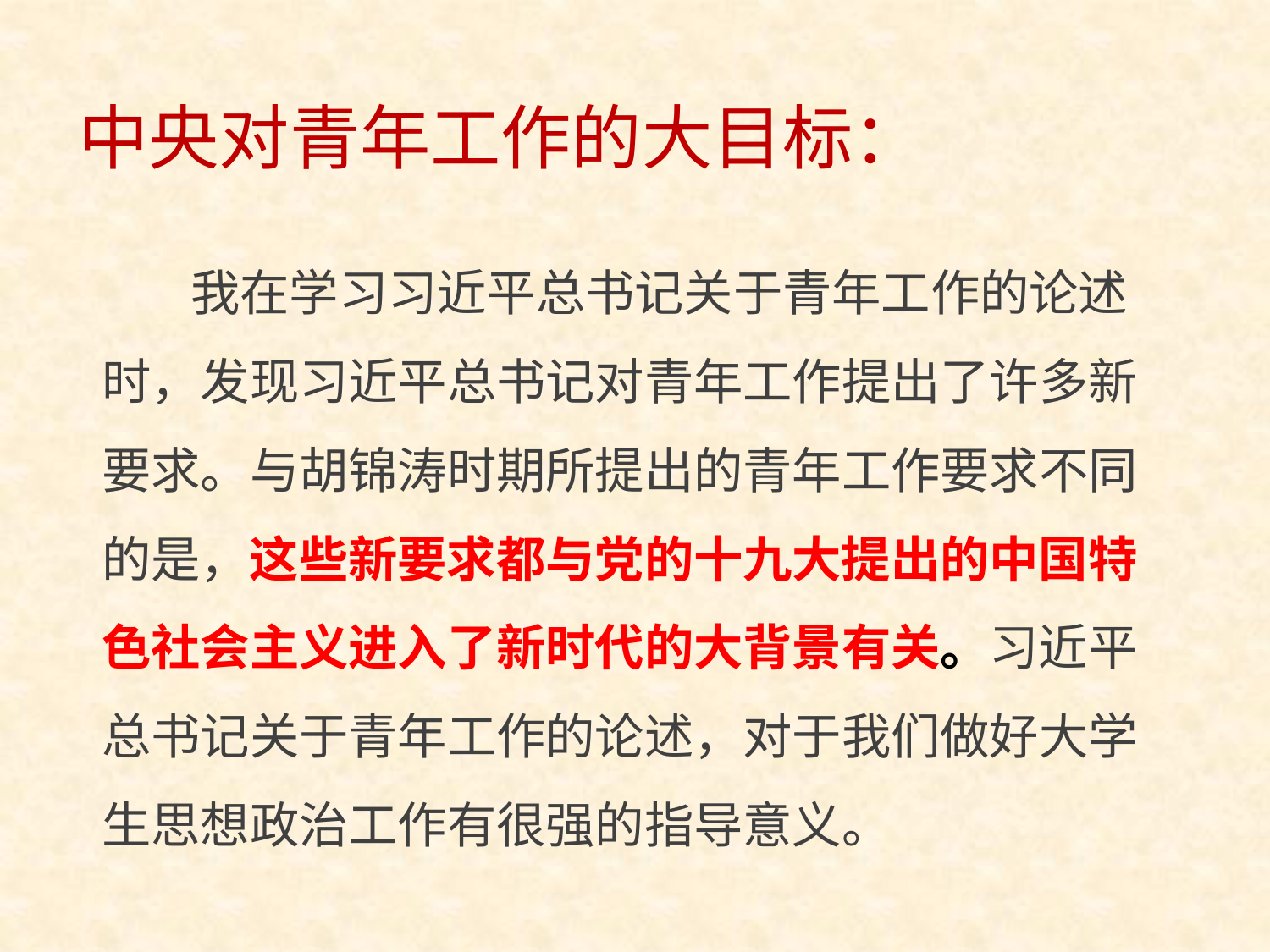

# 中央对青年工作的大目标：
       我在学习习近平总书记关于青年工作的论述时，发现习近平总书记对青年工作提出了许多新要求。与胡锦涛时期所提出的青年工作要求不同的是，这些新要求都与党的十九大提出的中国特色社会主义进入了新时代的大背景有关。习近平总书记关于青年工作的论述，对于我们做好大学生思想政治工作有很强的指导意义。
101